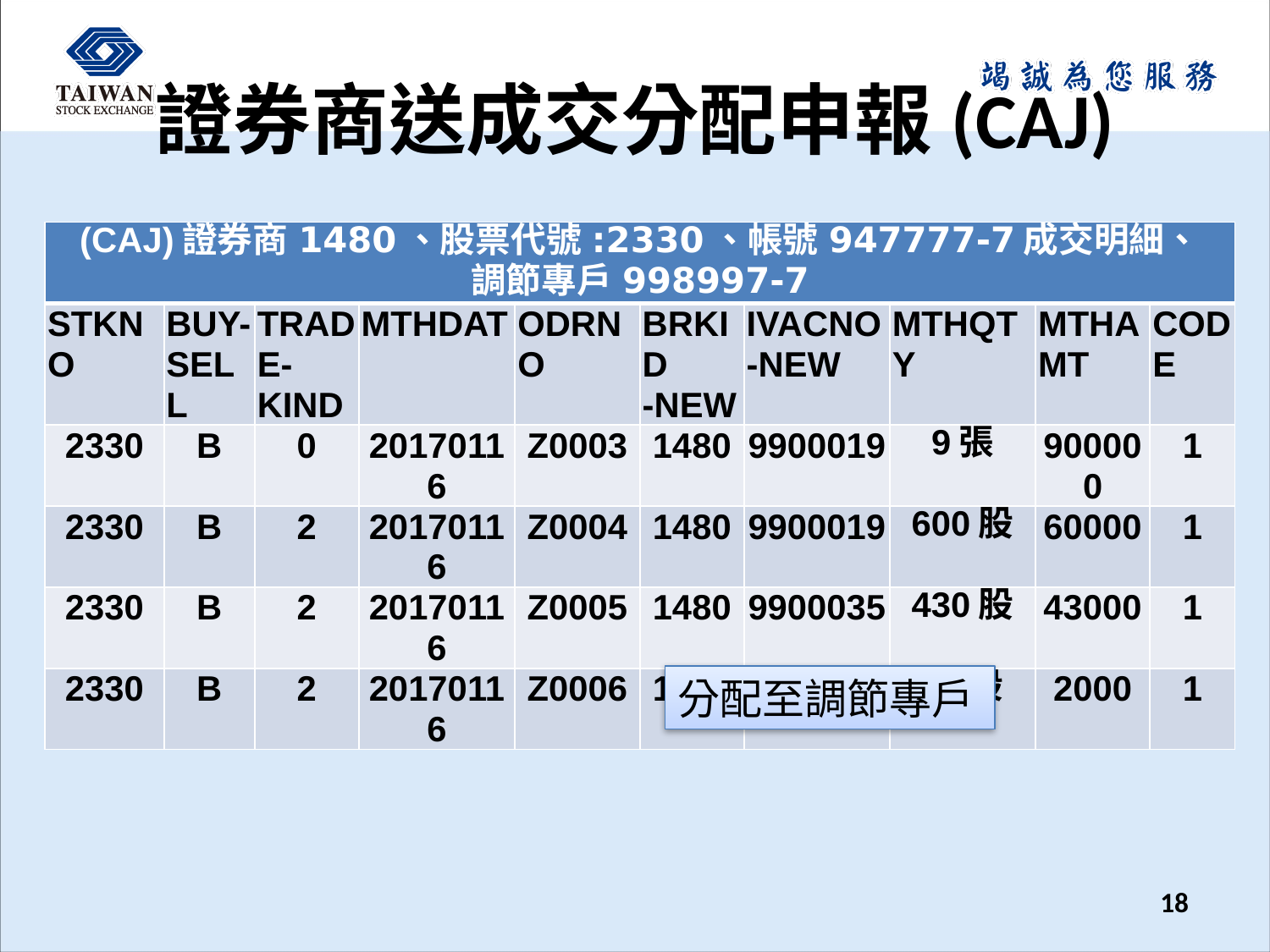

# 證券商送成交分配申報(CAJ)
| (CAJ)證券商1480、股票代號:2330、帳號947777-7成交明細、 調節專戶998997-7 |  |  |  |  |  |  |  |  |  |
| --- | --- | --- | --- | --- | --- | --- | --- | --- | --- |
| STKNO | BUY-SELL | TRADE-KIND | MTHDAT | ODRNO | BRKID -NEW | IVACNO-NEW | MTHQTY | MTHAMT | CODE |
| 2330 | B | 0 | 20170116 | Z0003 | 1480 | 9900019 | 9張 | 900000 | 1 |
| 2330 | B | 2 | 20170116 | Z0004 | 1480 | 9900019 | 600股 | 60000 | 1 |
| 2330 | B | 2 | 20170116 | Z0005 | 1480 | 9900035 | 430股 | 43000 | 1 |
| 2330 | B | 2 | 20170116 | Z0006 | 1480 | 9989977 | 20股 | 2000 | 1 |
分配至調節專戶
18